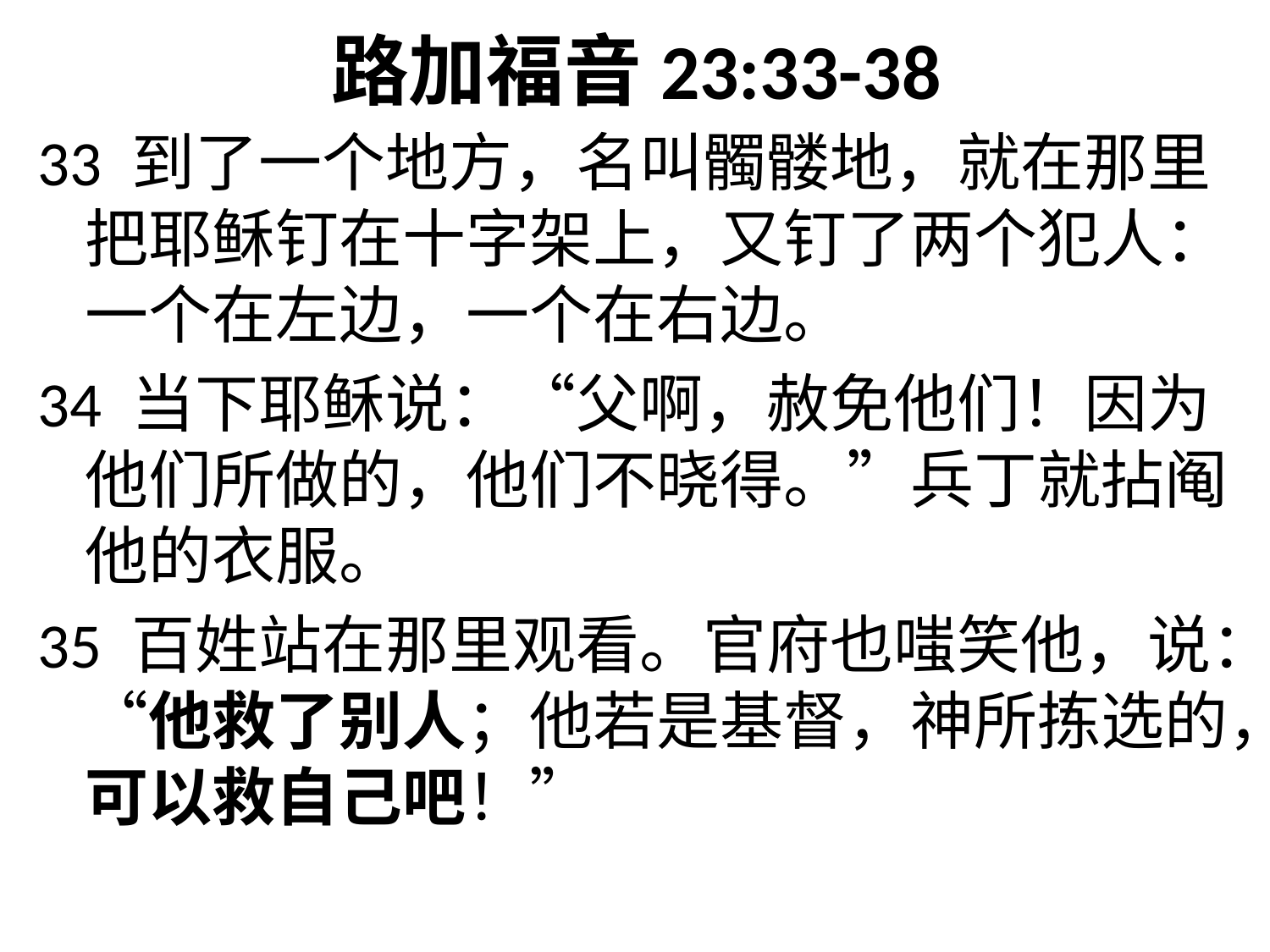

# 路加福音23:33-38
33 到了一个地方，名叫髑髅地，就在那里把耶稣钉在十字架上，又钉了两个犯人：一个在左边，一个在右边。
34 当下耶稣说：“父啊，赦免他们！因为他们所做的，他们不晓得。”兵丁就拈阄他的衣服。
35 百姓站在那里观看。官府也嗤笑他，说：“他救了别人；他若是基督，神所拣选的，可以救自己吧！”